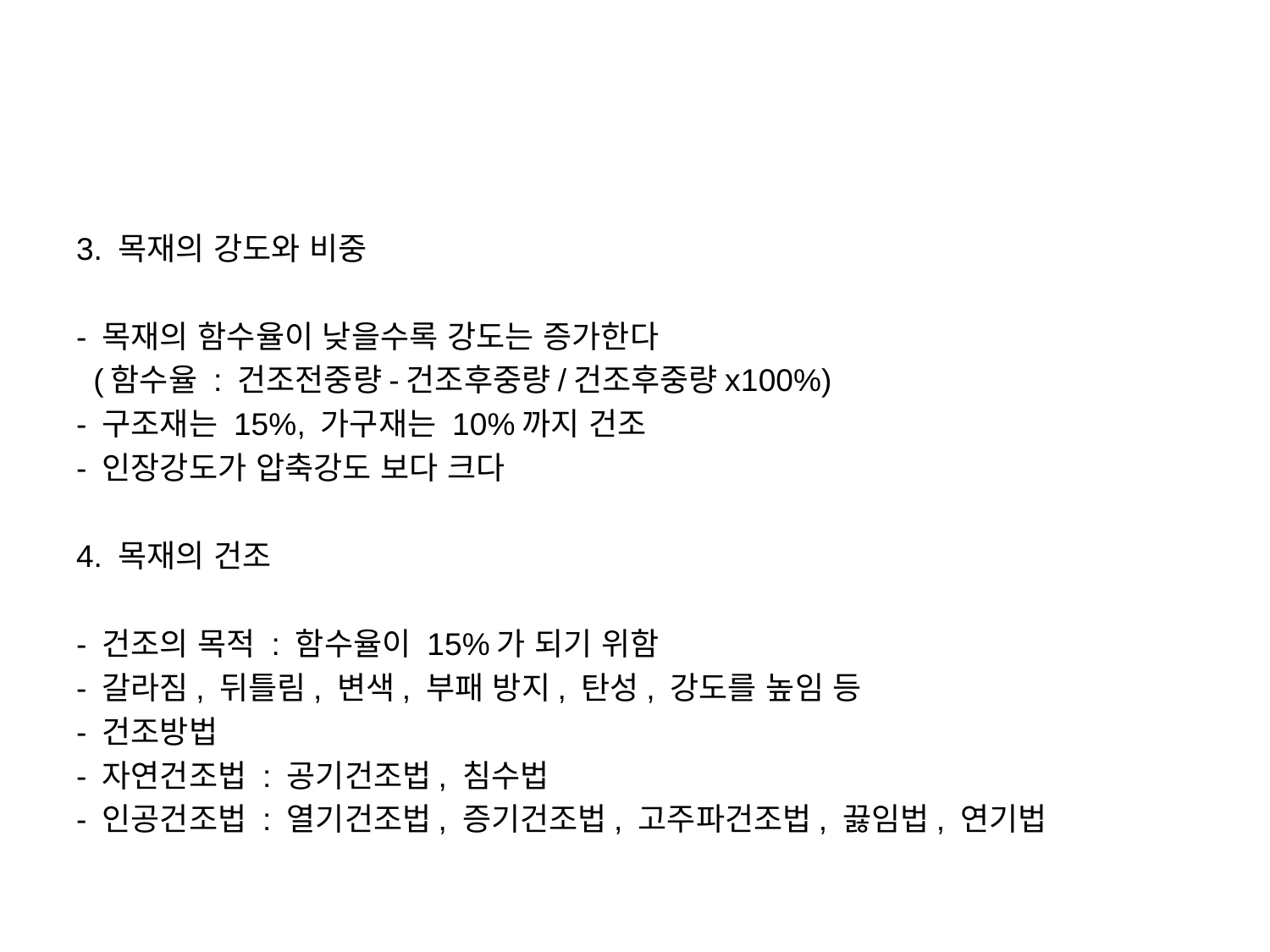

#
3. 목재의 강도와 비중

- 목재의 함수율이 낮을수록 강도는 증가한다
  (함수율 : 건조전중량-건조후중량/건조후중량x100%)
- 구조재는 15%, 가구재는 10%까지 건조
- 인장강도가 압축강도 보다 크다

4. 목재의 건조

- 건조의 목적 : 함수율이 15%가 되기 위함
- 갈라짐, 뒤틀림, 변색, 부패 방지, 탄성, 강도를 높임 등
- 건조방법
- 자연건조법 : 공기건조법, 침수법
- 인공건조법 : 열기건조법, 증기건조법, 고주파건조법, 끓임법, 연기법